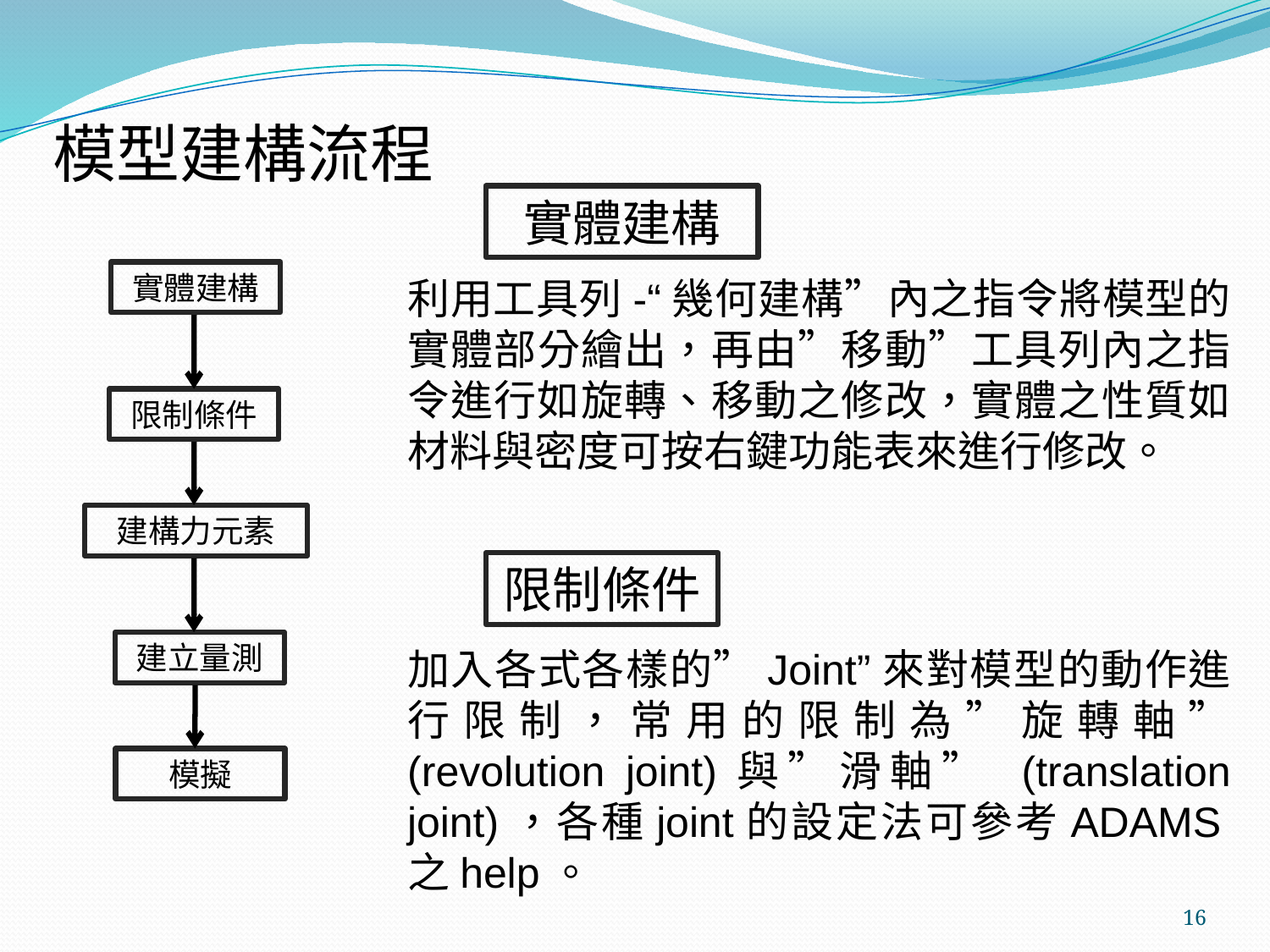

模型建構流程
實體建構
實體建構
利用工具列-“幾何建構”內之指令將模型的實體部分繪出，再由”移動”工具列內之指令進行如旋轉、移動之修改，實體之性質如材料與密度可按右鍵功能表來進行修改。
限制條件
建構力元素
限制條件
建立量測
加入各式各樣的”Joint”來對模型的動作進行限制，常用的限制為”旋轉軸” (revolution joint)與”滑軸” (translation joint)，各種joint的設定法可參考ADAMS之help。
模擬
16